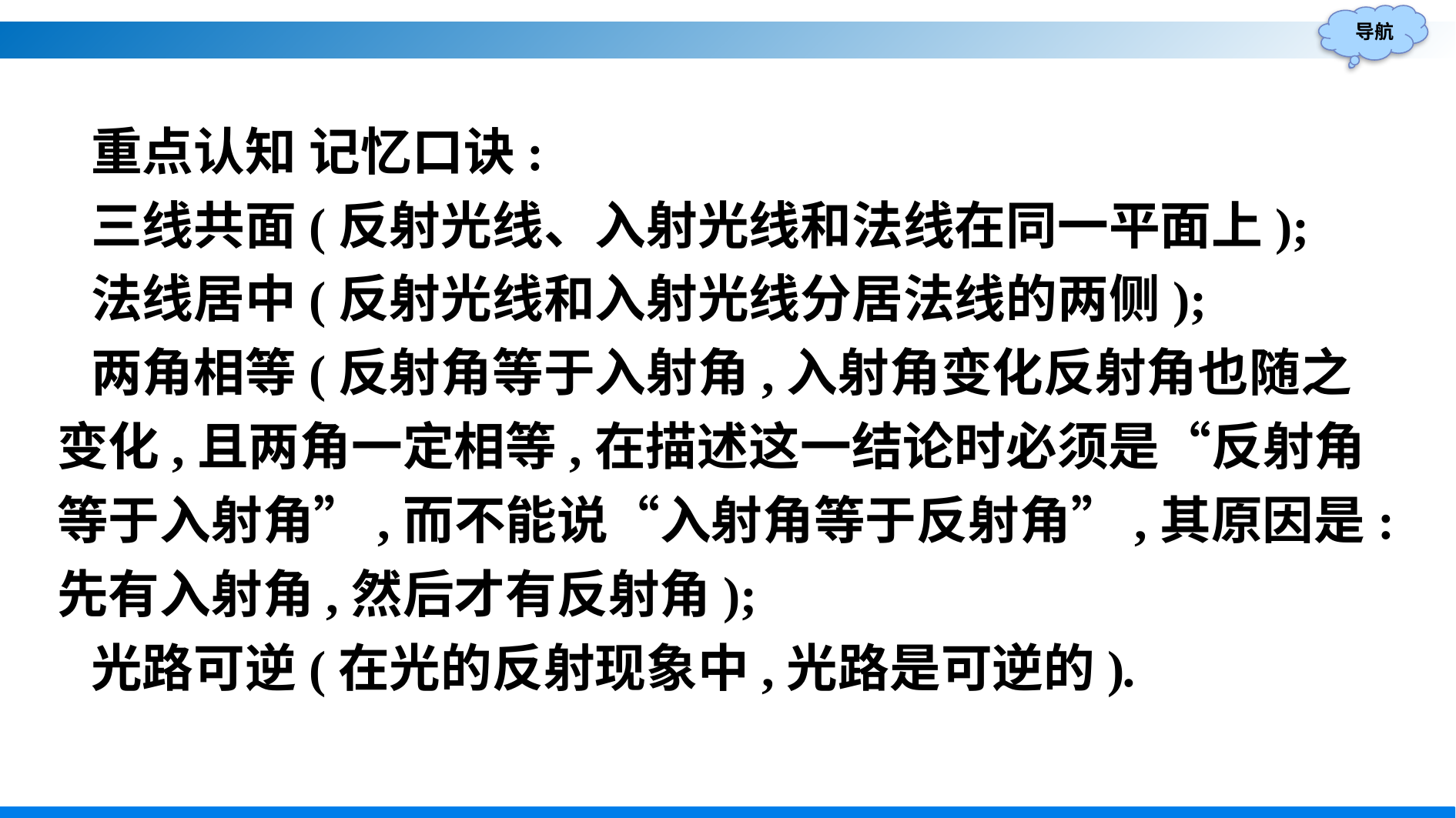

重点认知 记忆口诀:
三线共面(反射光线、入射光线和法线在同一平面上);
法线居中(反射光线和入射光线分居法线的两侧);
两角相等(反射角等于入射角,入射角变化反射角也随之变化,且两角一定相等,在描述这一结论时必须是“反射角等于入射角”,而不能说“入射角等于反射角”,其原因是:先有入射角,然后才有反射角);
光路可逆(在光的反射现象中,光路是可逆的).